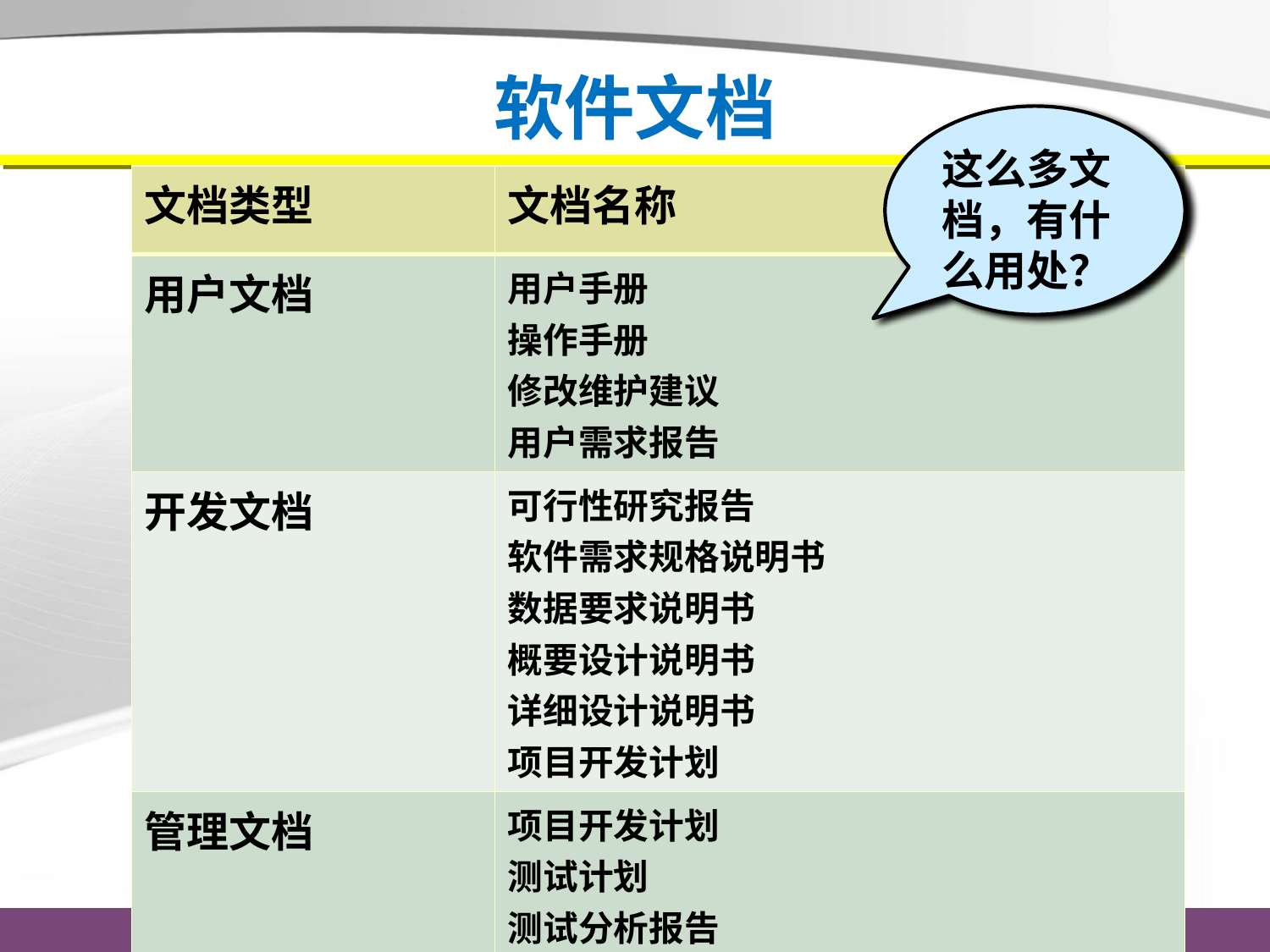

# 软件文档
这么多文档，有什么用处？
| 文档类型 | 文档名称 |
| --- | --- |
| 用户文档 | 用户手册 操作手册 修改维护建议 用户需求报告 |
| 开发文档 | 可行性研究报告 软件需求规格说明书 数据要求说明书 概要设计说明书 详细设计说明书 项目开发计划 |
| 管理文档 | 项目开发计划 测试计划 测试分析报告 开发进度月报 开发总结报告 |